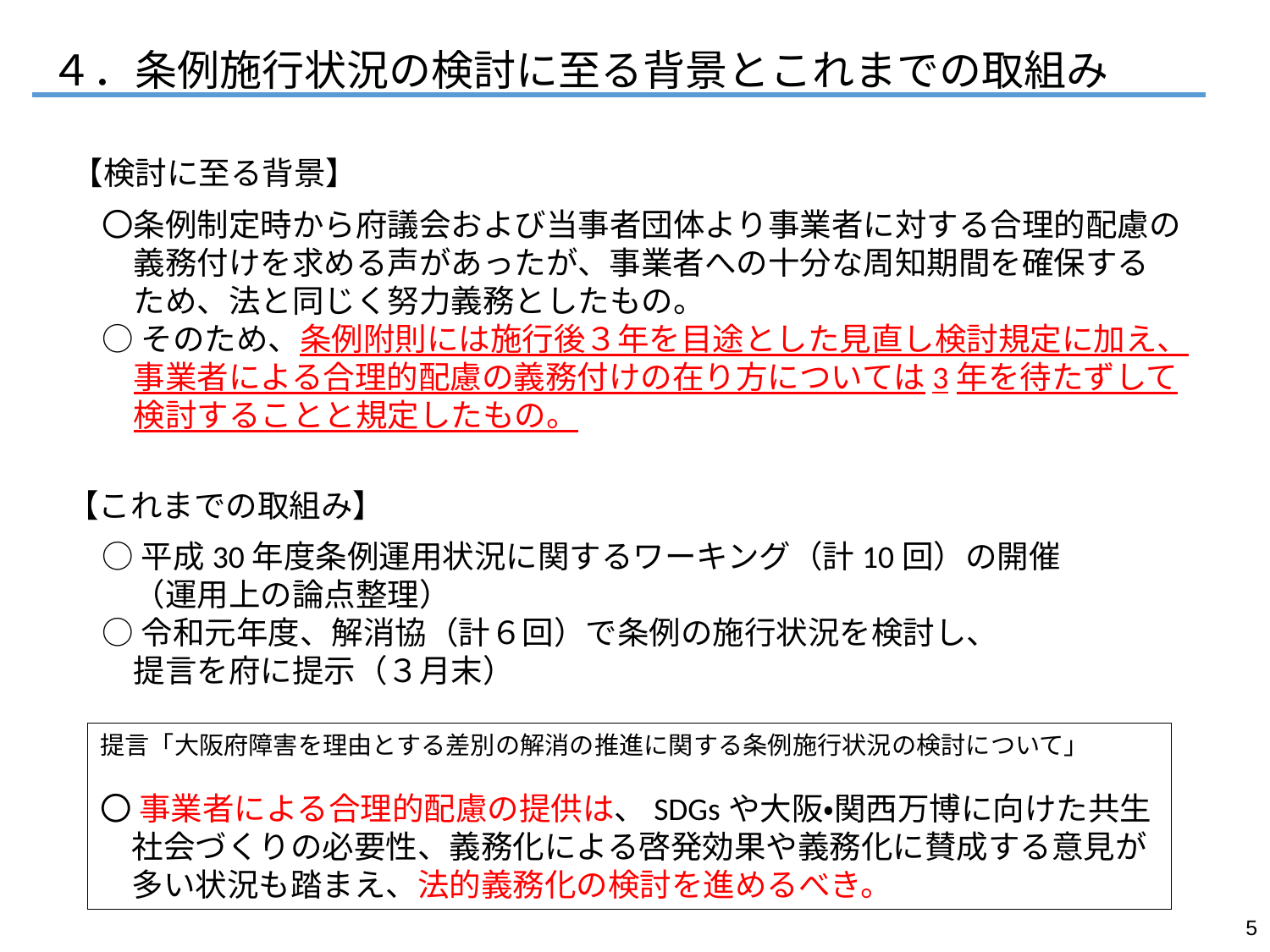

４．条例施行状況の検討に至る背景とこれまでの取組み
【検討に至る背景】
〇条例制定時から府議会および当事者団体より事業者に対する合理的配慮の
　義務付けを求める声があったが、事業者への十分な周知期間を確保する
　ため、法と同じく努力義務としたもの。
○そのため、条例附則には施行後３年を目途とした見直し検討規定に加え、
　事業者による合理的配慮の義務付けの在り方については3年を待たずして
　検討することと規定したもの。
【これまでの取組み】
○平成30年度条例運用状況に関するワーキング（計10回）の開催
　（運用上の論点整理）
○令和元年度、解消協（計６回）で条例の施行状況を検討し、
　提言を府に提示（３月末）
提言「大阪府障害を理由とする差別の解消の推進に関する条例施行状況の検討について」

〇 事業者による合理的配慮の提供は、SDGsや大阪・関西万博に向けた共生
　社会づくりの必要性、義務化による啓発効果や義務化に賛成する意見が
　多い状況も踏まえ、法的義務化の検討を進めるべき。
5